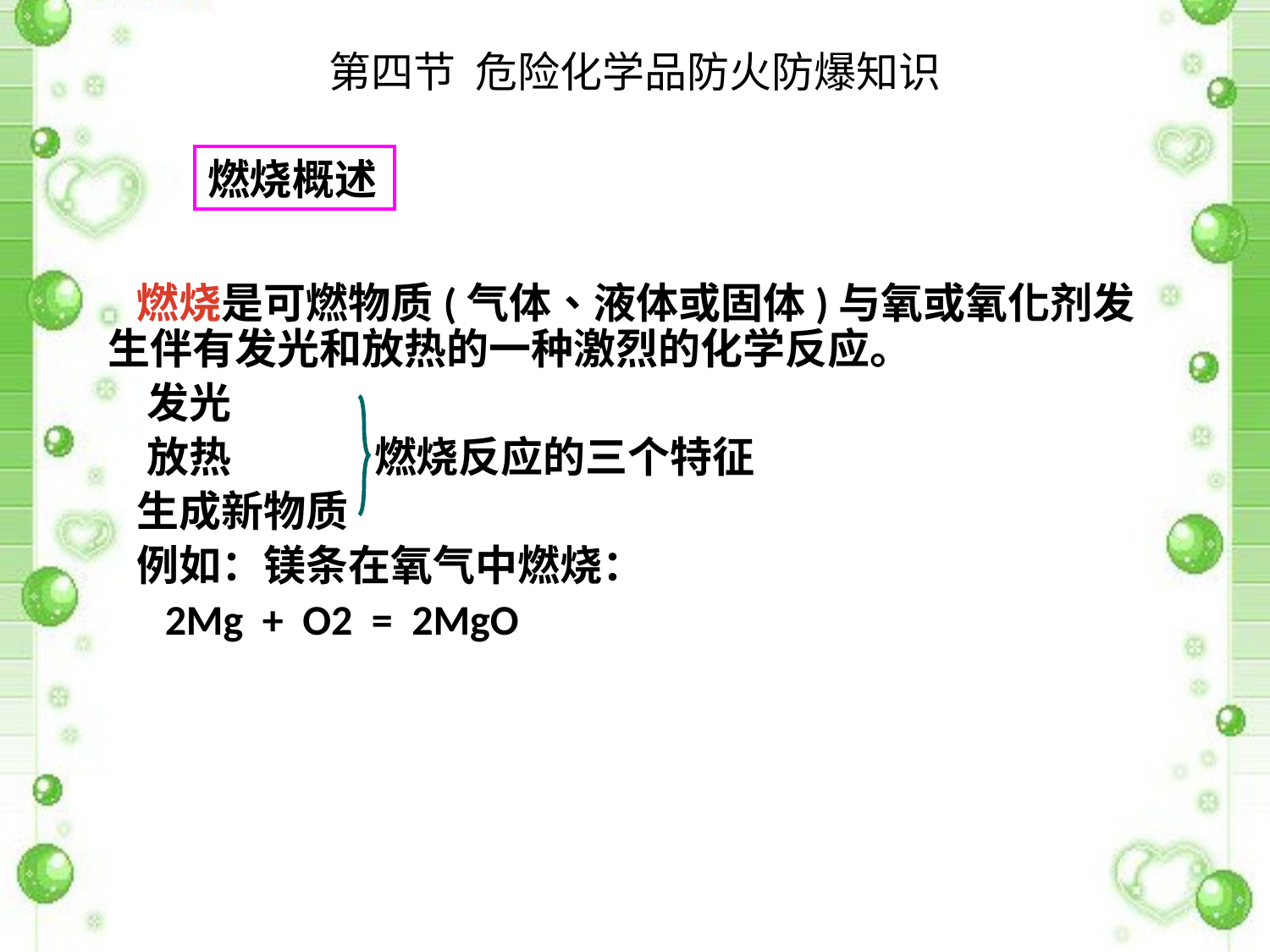

第四节  危险化学品防火防爆知识
燃烧概述
  燃烧是可燃物质(气体、液体或固体)与氧或氧化剂发生伴有发光和放热的一种激烈的化学反应。
   发光
   放热               燃烧反应的三个特征
  生成新物质
  例如：镁条在氧气中燃烧：
      2Mg  +  O2  =  2MgO